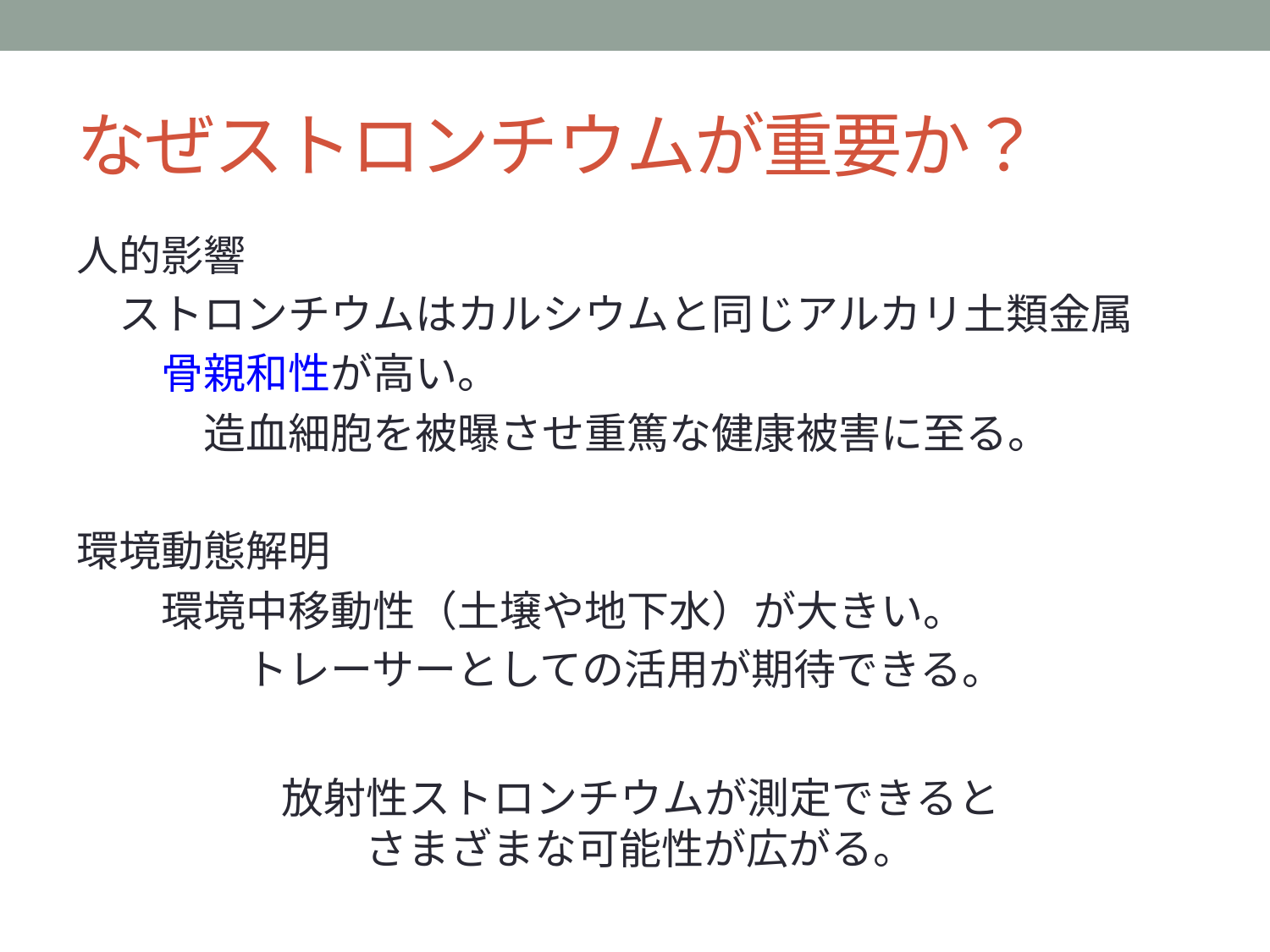

# なぜストロンチウムが重要か？
人的影響
　ストロンチウムはカルシウムと同じアルカリ土類金属
　　骨親和性が高い。
　　　造血細胞を被曝させ重篤な健康被害に至る。

環境動態解明
　　環境中移動性（土壌や地下水）が大きい。
　　　　トレーサーとしての活用が期待できる。

放射性ストロンチウムが測定できると
さまざまな可能性が広がる。